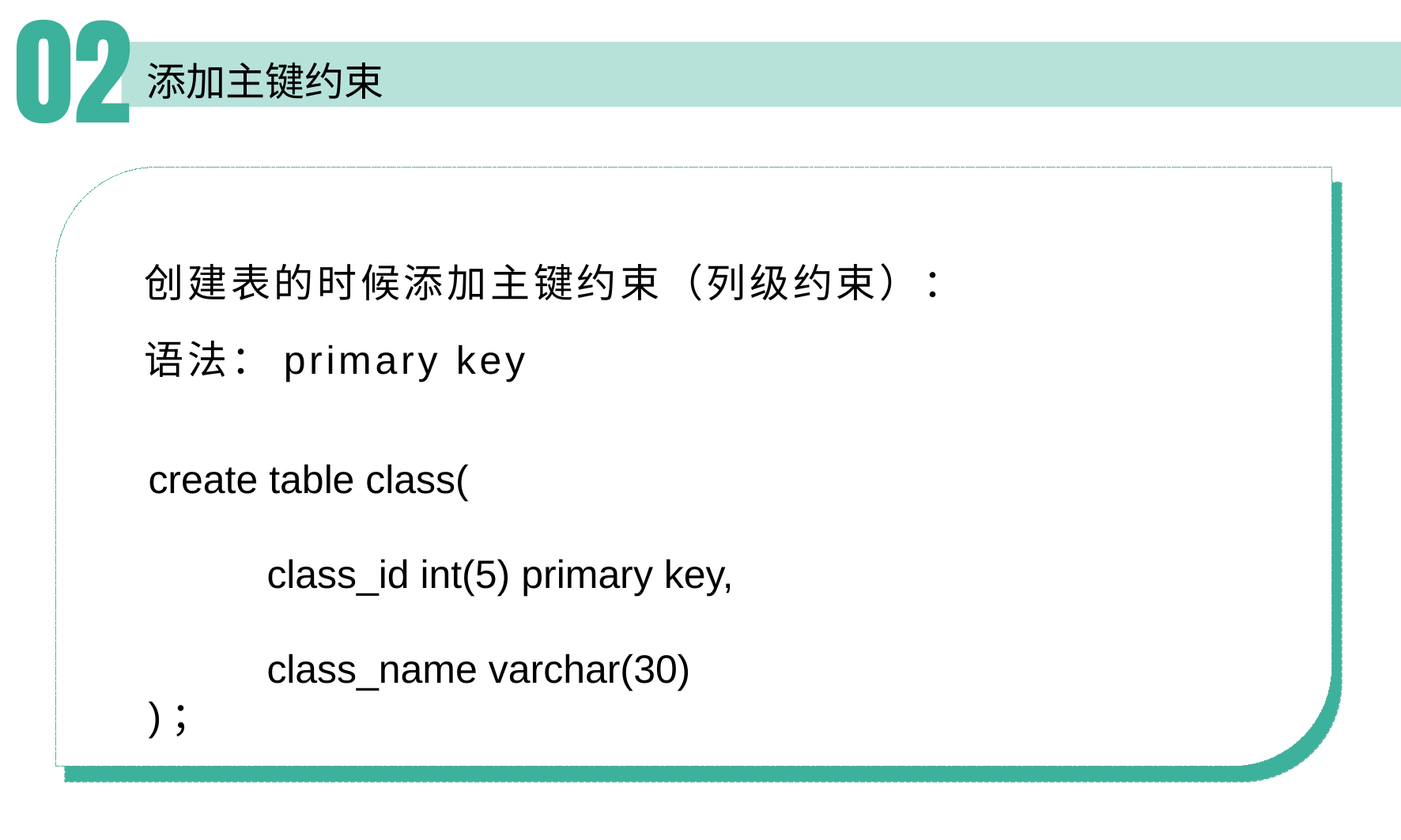

02

添加主键约束

创建表的时候添加主键约束（列级约束）：
语法：primary key
create table class(

	class_id int(5) primary key,

	class_name varchar(30)
)；